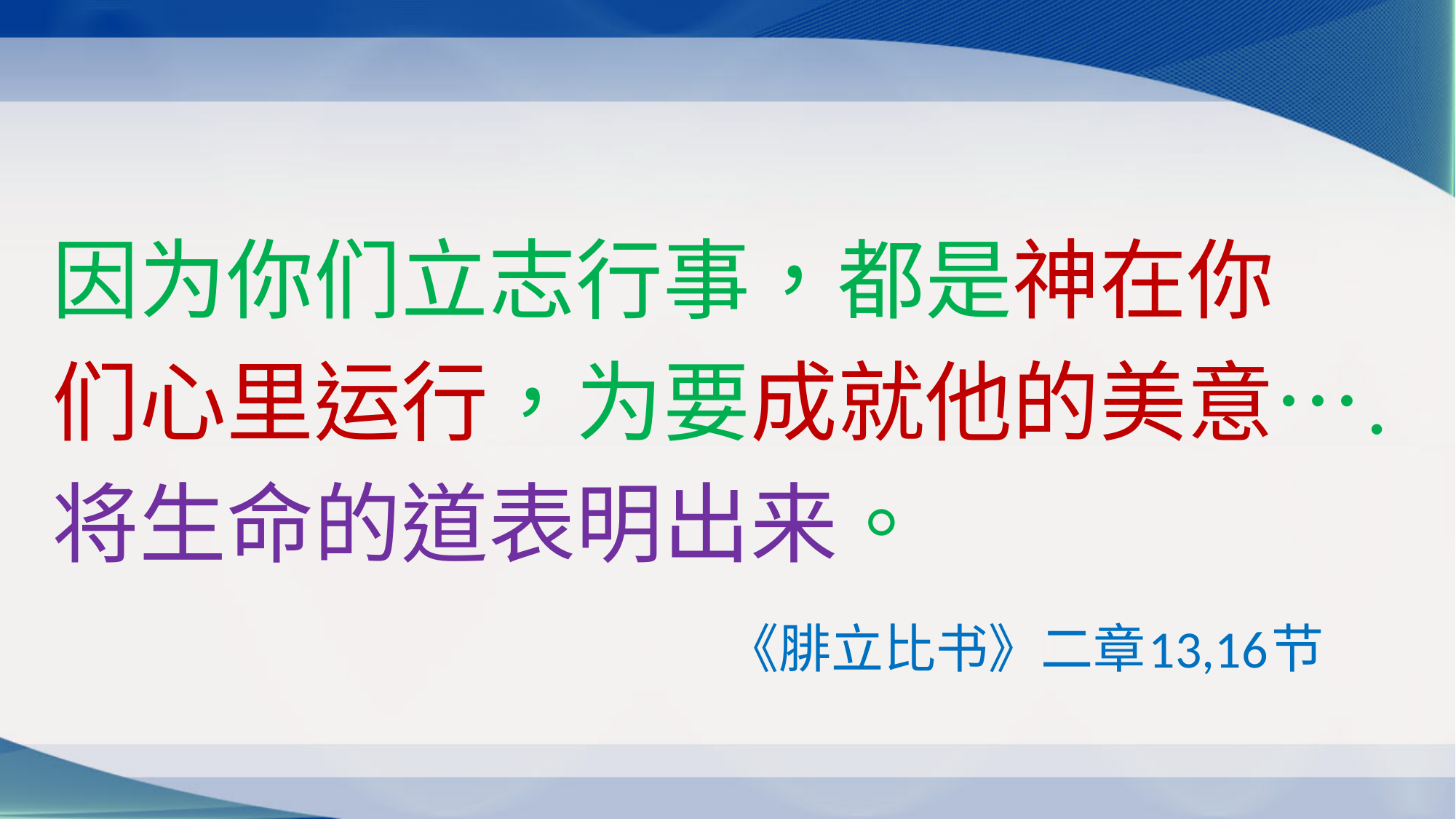

因为你们立志行事，都是神在你
们心里运行，为要成就他的美意….
将生命的道表明出来。
                                      《腓立比书》二章13,16节